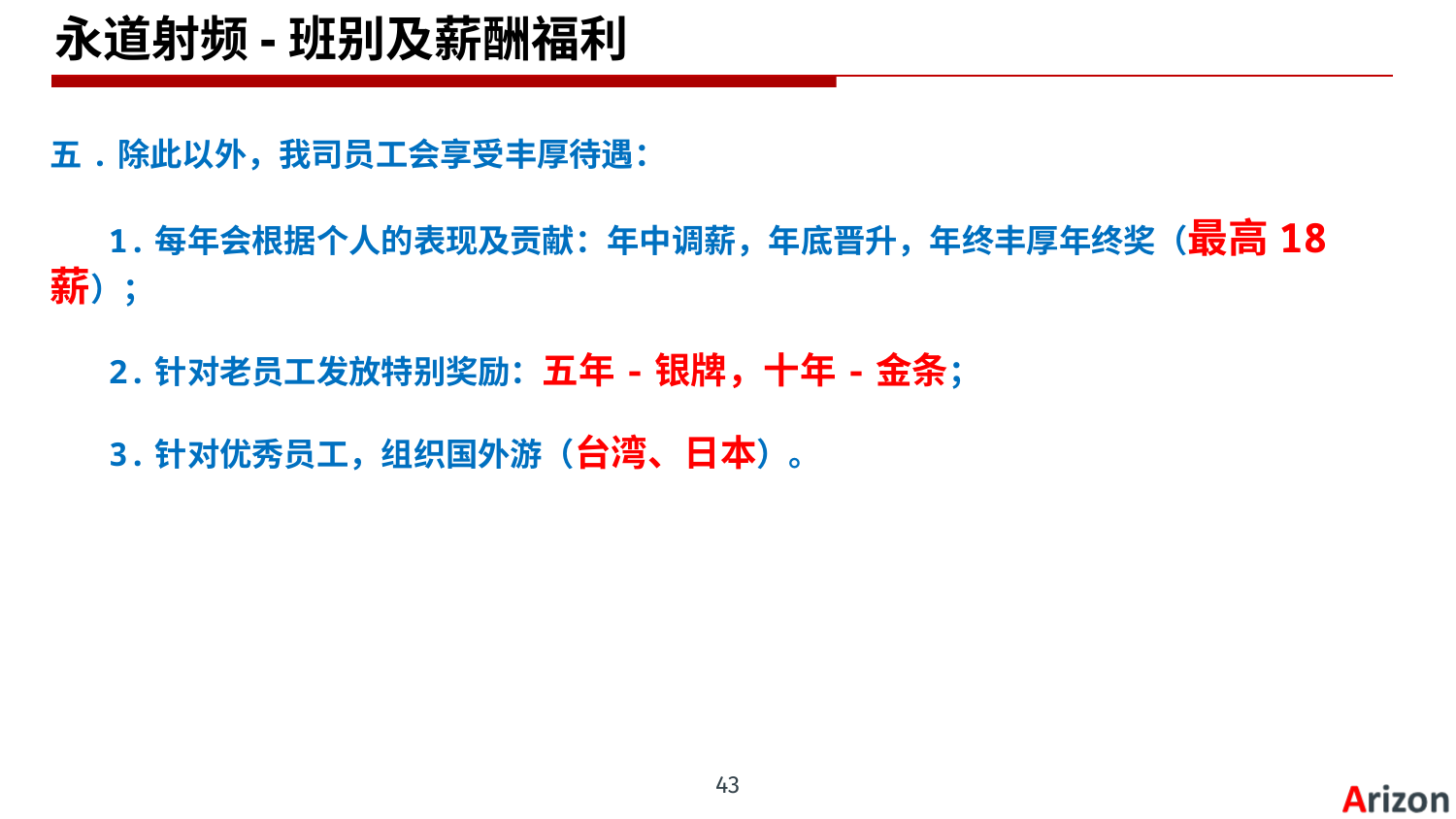

永道射频-班别及薪酬福利

五.除此以外，我司员工会享受丰厚待遇：

   1.每年会根据个人的表现及贡献：年中调薪，年底晋升，年终丰厚年终奖（最高18薪）；

   2.针对老员工发放特别奖励：五年-银牌，十年-金条；

   3.针对优秀员工，组织国外游（台湾、日本）。